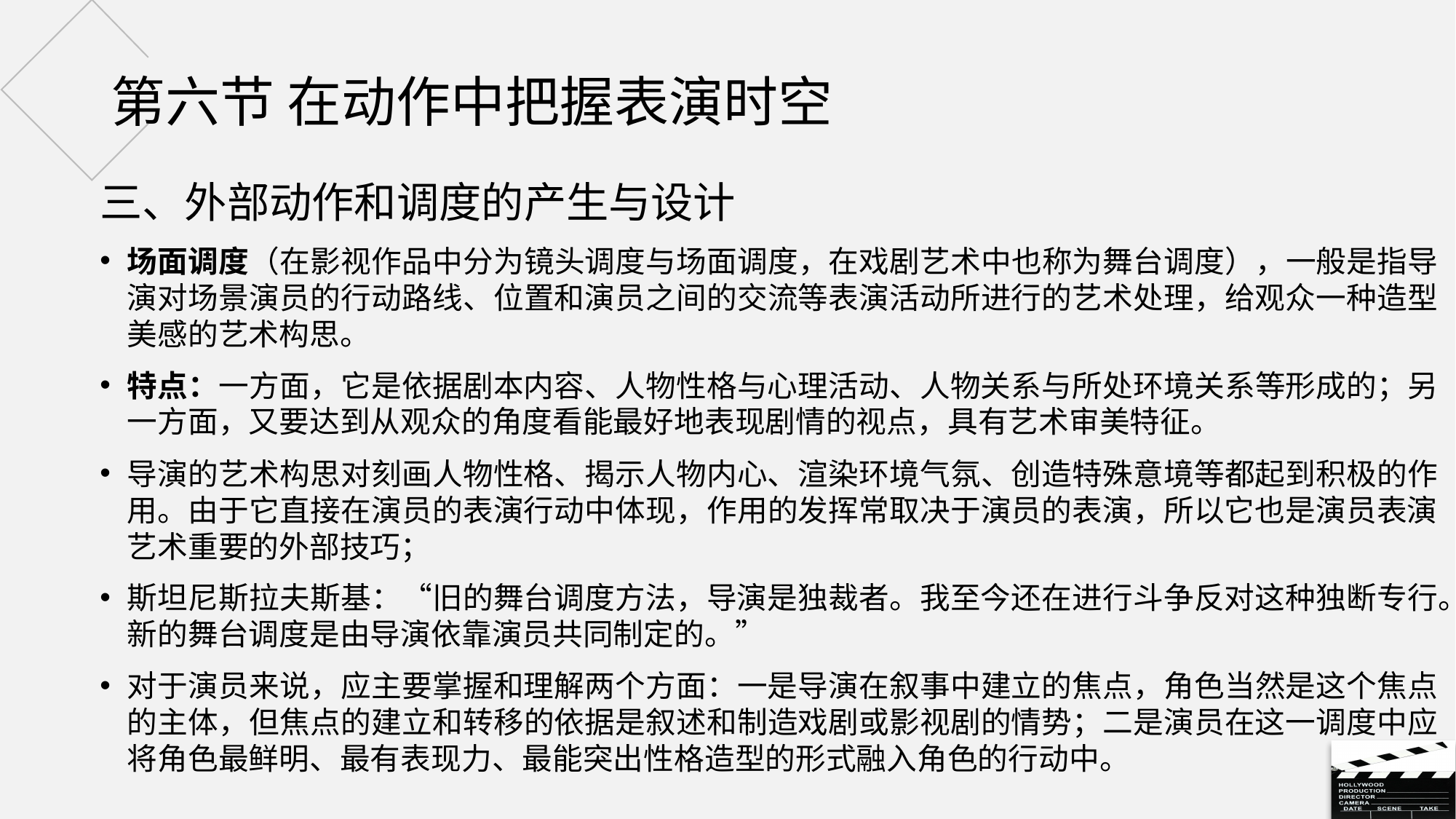

# 第六节 在动作中把握表演时空
三、外部动作和调度的产生与设计
场面调度（在影视作品中分为镜头调度与场面调度，在戏剧艺术中也称为舞台调度），一般是指导演对场景演员的行动路线、位置和演员之间的交流等表演活动所进行的艺术处理，给观众一种造型美感的艺术构思。
特点：一方面，它是依据剧本内容、人物性格与心理活动、人物关系与所处环境关系等形成的；另一方面，又要达到从观众的角度看能最好地表现剧情的视点，具有艺术审美特征。
导演的艺术构思对刻画人物性格、揭示人物内心、渲染环境气氛、创造特殊意境等都起到积极的作用。由于它直接在演员的表演行动中体现，作用的发挥常取决于演员的表演，所以它也是演员表演艺术重要的外部技巧；
斯坦尼斯拉夫斯基：“旧的舞台调度方法，导演是独裁者。我至今还在进行斗争反对这种独断专行。新的舞台调度是由导演依靠演员共同制定的。”
对于演员来说，应主要掌握和理解两个方面：一是导演在叙事中建立的焦点，角色当然是这个焦点的主体，但焦点的建立和转移的依据是叙述和制造戏剧或影视剧的情势；二是演员在这一调度中应将角色最鲜明、最有表现力、最能突出性格造型的形式融入角色的行动中。